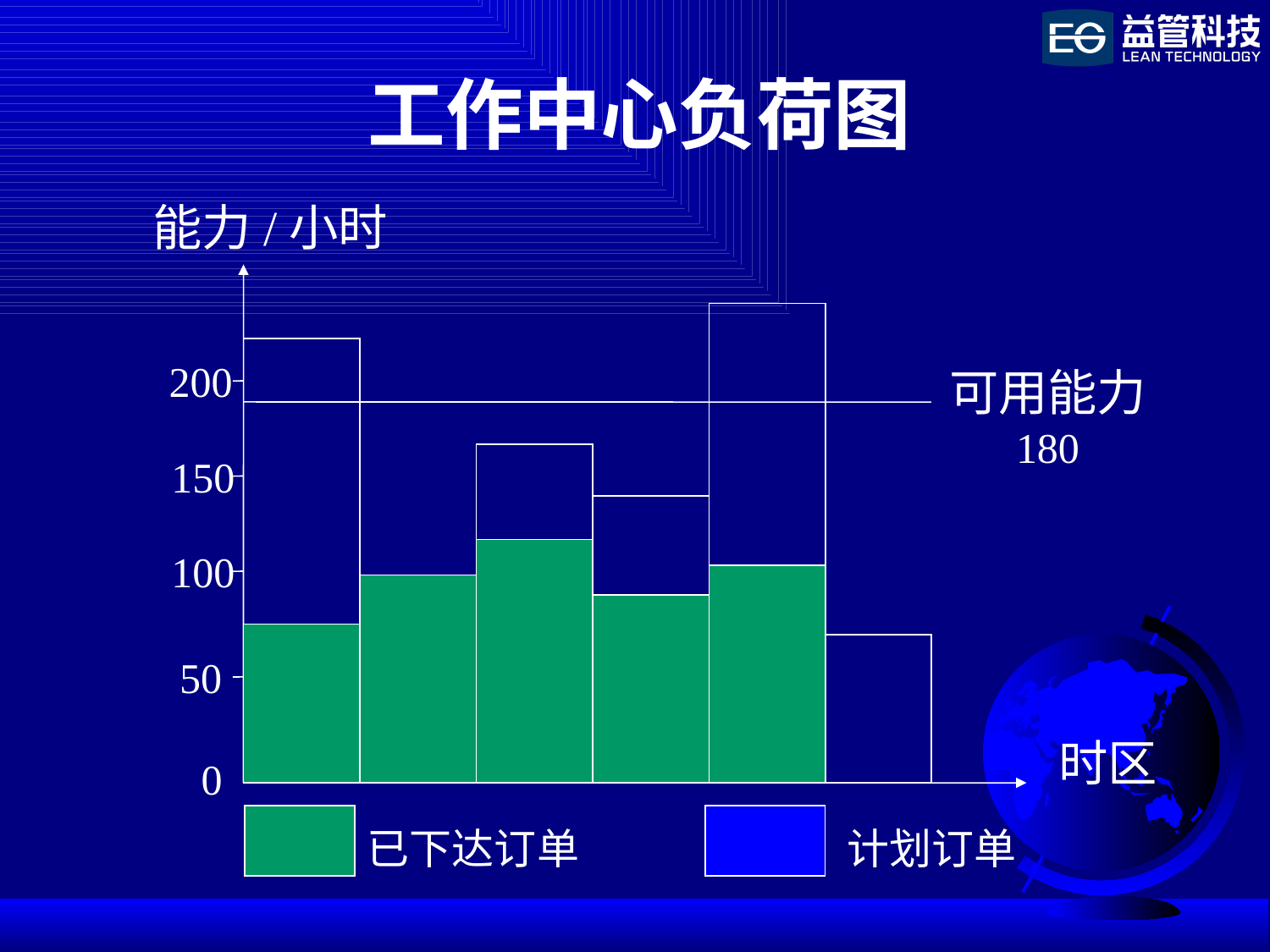

工作中心负荷图
   能力/小时

200
可用能力
180

150

100

50

时区
0

已下达订单
计划订单